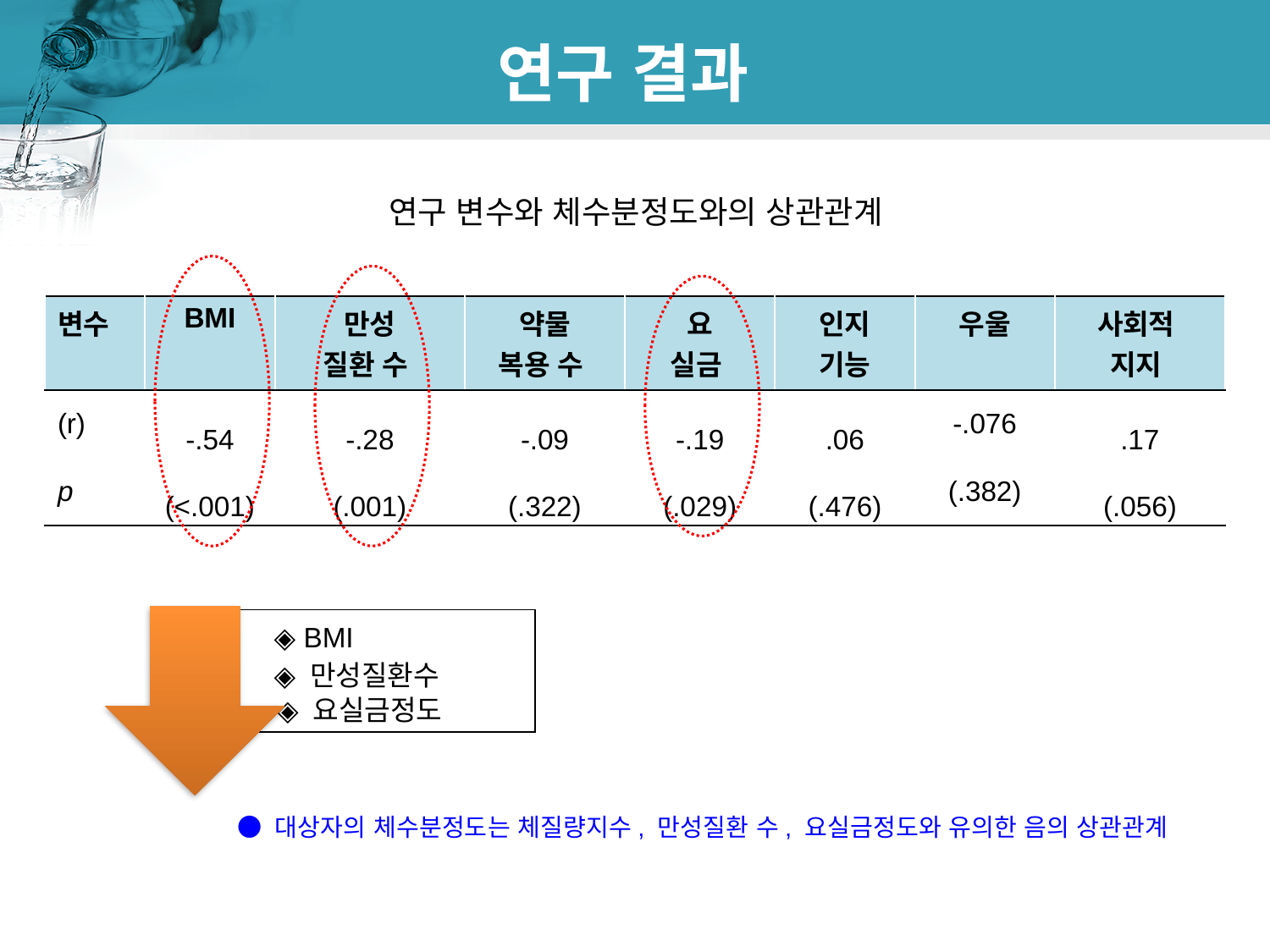

# 연구 결과
연구 변수와 체수분정도와의 상관관계

| 변수 | BMI | 만성 질환 수 | 약물 복용 수 | 요 실금 | 인지 기능 | 우울 | 사회적 지지 |
| --- | --- | --- | --- | --- | --- | --- | --- |
| (r) | -.54 | -.28 | -.09 | -.19 | .06 | -.076 | .17 |
| p | (<.001) | (.001) | (.322) | (.029) | (.476) | (.382) | (.056) |

            ◈ BMI
            ◈ 만성질환수
              ◈ 요실금정도
● 대상자의 체수분정도는 체질량지수, 만성질환 수, 요실금정도와 유의한 음의 상관관계